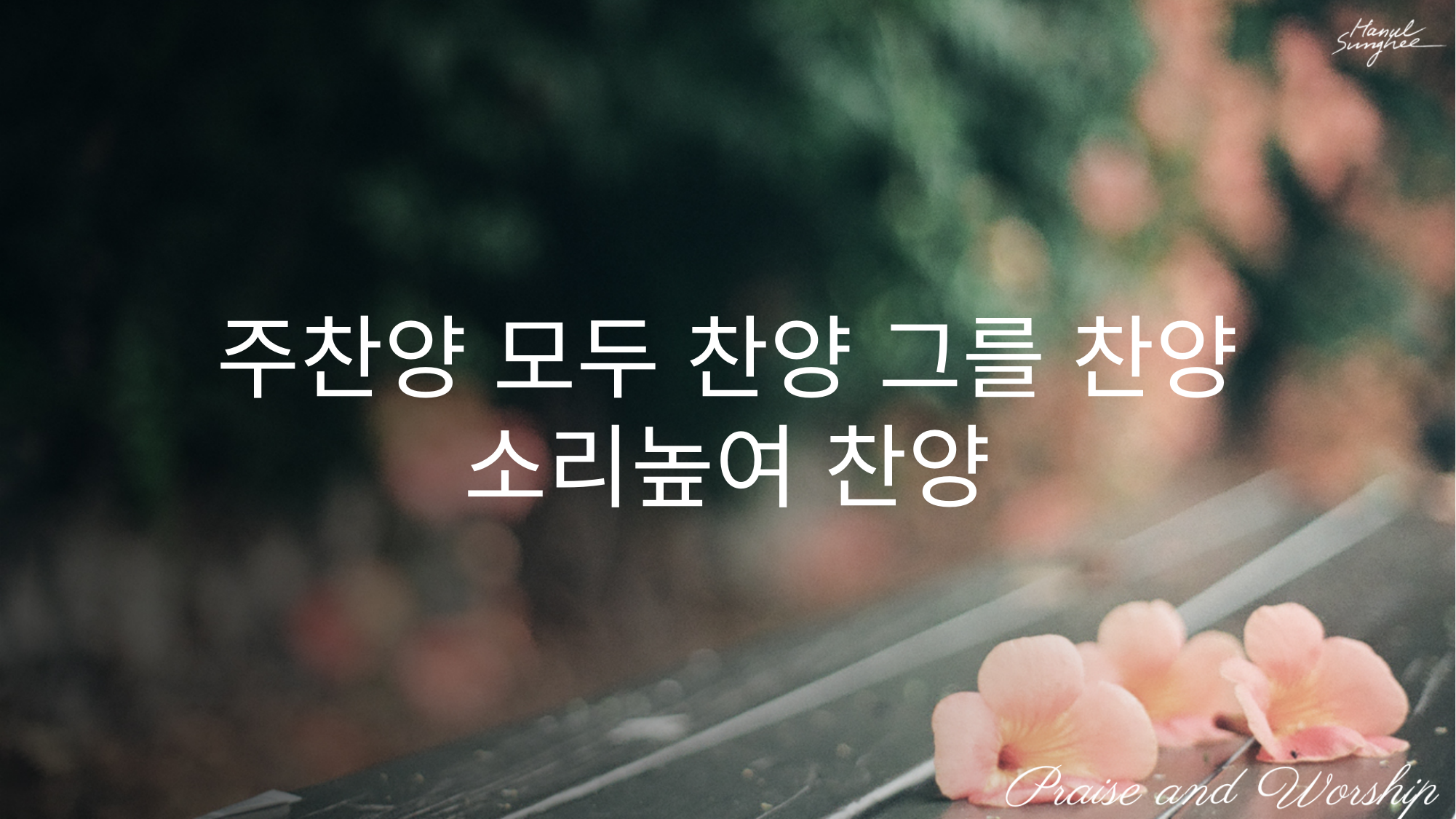

주찬양 모두 찬양 그를 찬양
소리높여 찬양